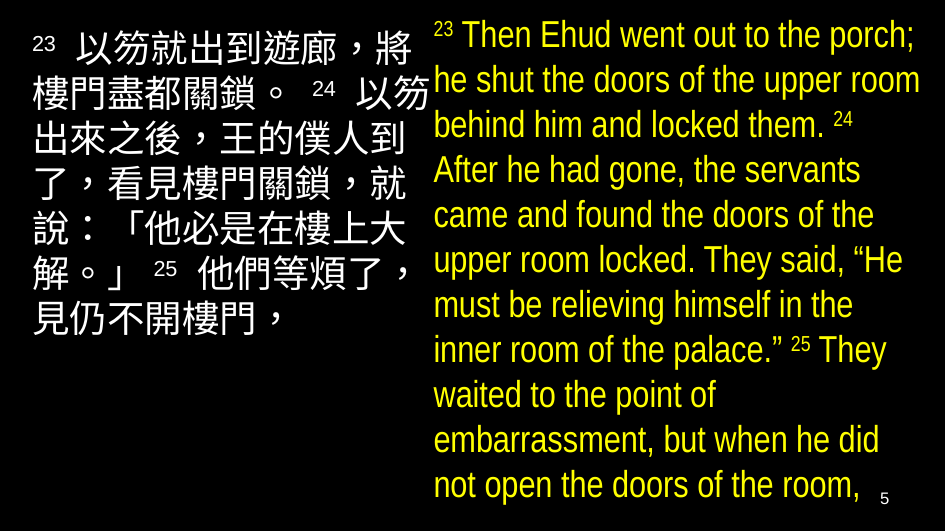

23 Then Ehud went out to the porch; he shut the doors of the upper room behind him and locked them. 24 After he had gone, the servants came and found the doors of the upper room locked. They said, “He must be relieving himself in the inner room of the palace.” 25 They waited to the point of embarrassment, but when he did not open the doors of the room,
23 以笏就出到遊廊，將樓門盡都關鎖。 24 以笏出來之後，王的僕人到了，看見樓門關鎖，就說：「他必是在樓上大解。」25 他們等煩了，見仍不開樓門，
5